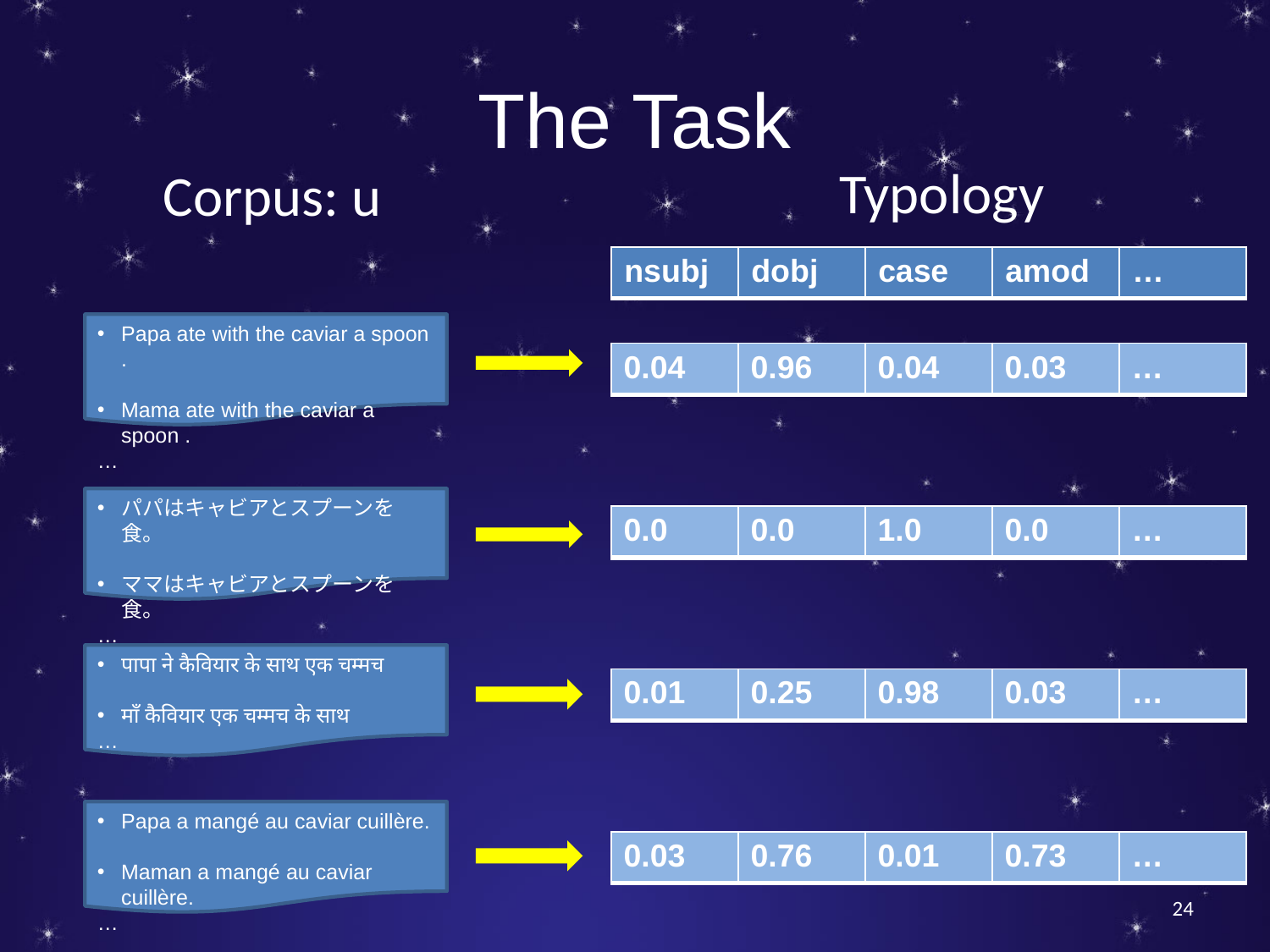

# The Task
Typology
Corpus: u
| nsubj | dobj | case | amod | … |
| --- | --- | --- | --- | --- |
Papa ate with the caviar a spoon .

Mama ate with the caviar a spoon .
…
| 0.04 | 0.96 | 0.04 | 0.03 | … |
| --- | --- | --- | --- | --- |

パパはキャビアとスプーンを食。

ママはキャビアとスプーンを食。
…
| 0.0 | 0.0 | 1.0 | 0.0 | … |
| --- | --- | --- | --- | --- |

पापा ने कैवियार के साथ एक चम्मच

माँ कैवियार एक चम्मच के साथ
…
| 0.01 | 0.25 | 0.98 | 0.03 | … |
| --- | --- | --- | --- | --- |

Papa a mangé au caviar cuillère.

Maman a mangé au caviar cuillère.
…
| 0.03 | 0.76 | 0.01 | 0.73 | … |
| --- | --- | --- | --- | --- |

24